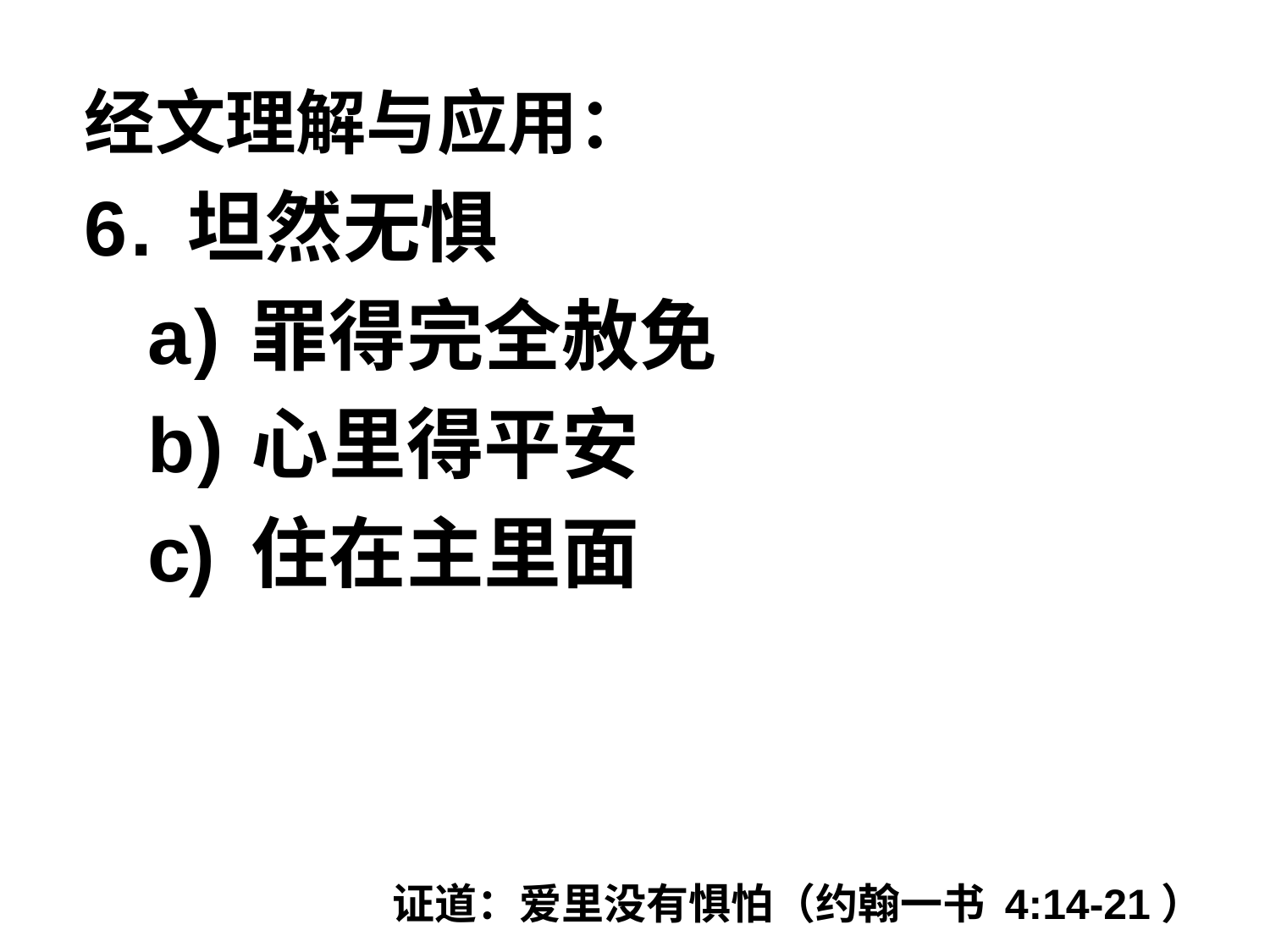

经文理解与应用：
坦然无惧
罪得完全赦免
心里得平安
住在主里面

# 证道：爱里没有惧怕（约翰一书 4:14-21）